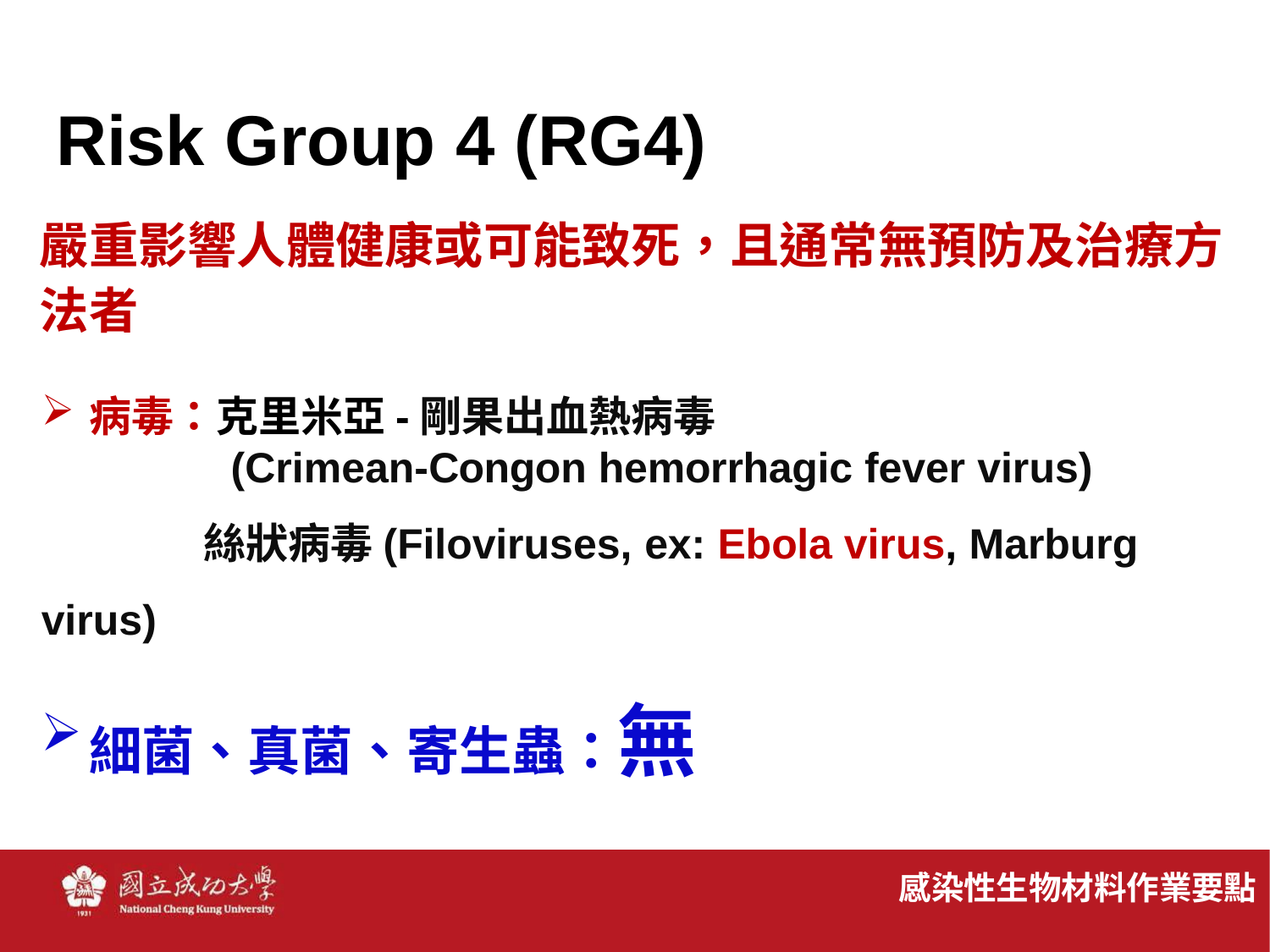

Risk Group 4 (RG4)
嚴重影響人體健康或可能致死，且通常無預防及治療方法者

病毒：克里米亞-剛果出血熱病毒
                (Crimean-Congon hemorrhagic fever virus)
                絲狀病毒(Filoviruses, ex: Ebola virus, Marburg virus)
細菌、真菌、寄生蟲：無
感染性生物材料作業要點